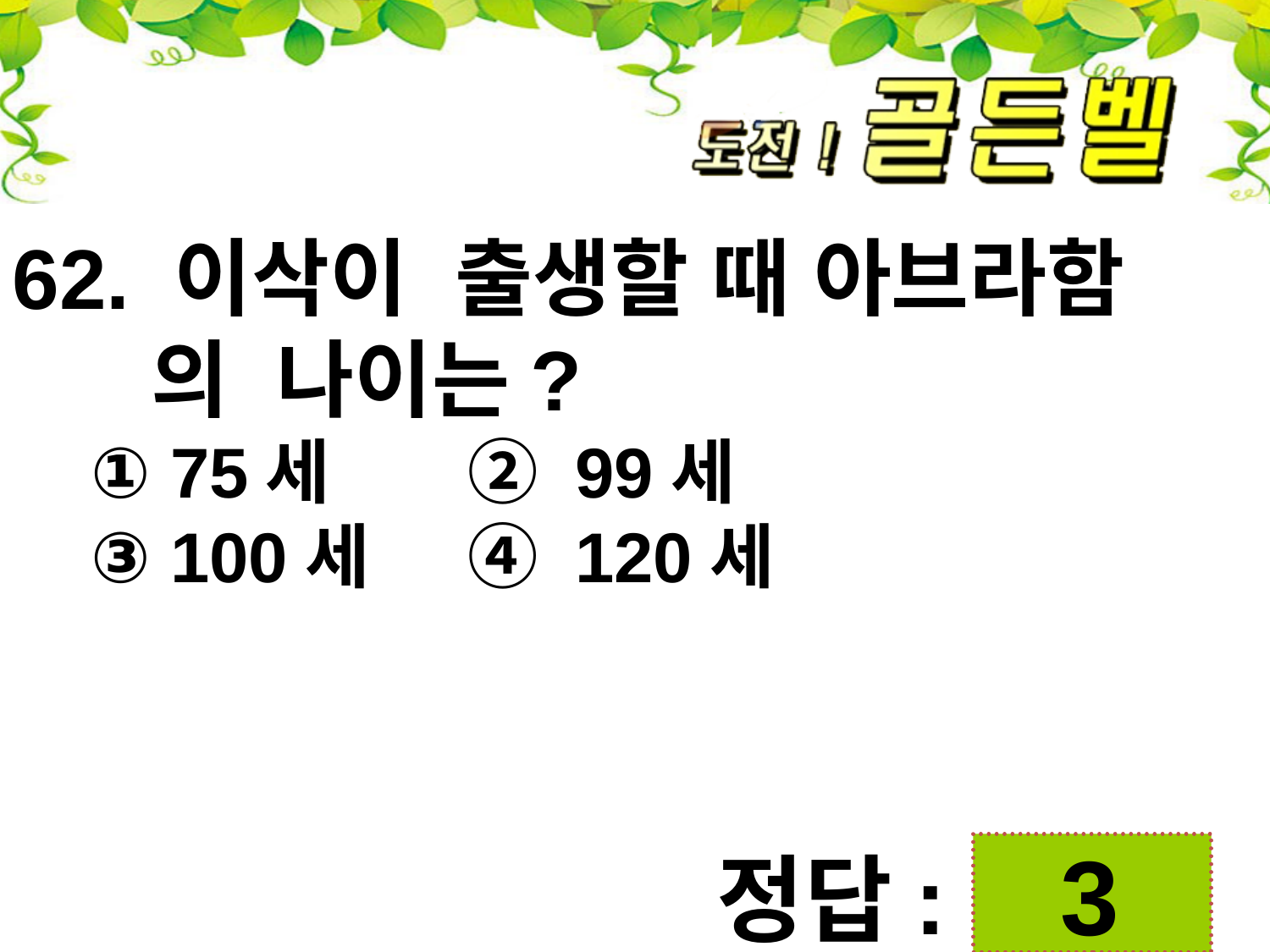

62. 이삭이  출생할 때 아브라함
     의  나이는?
    ① 75세       ② 99세
    ③ 100세     ④ 120세

첨성대
정답:
 3